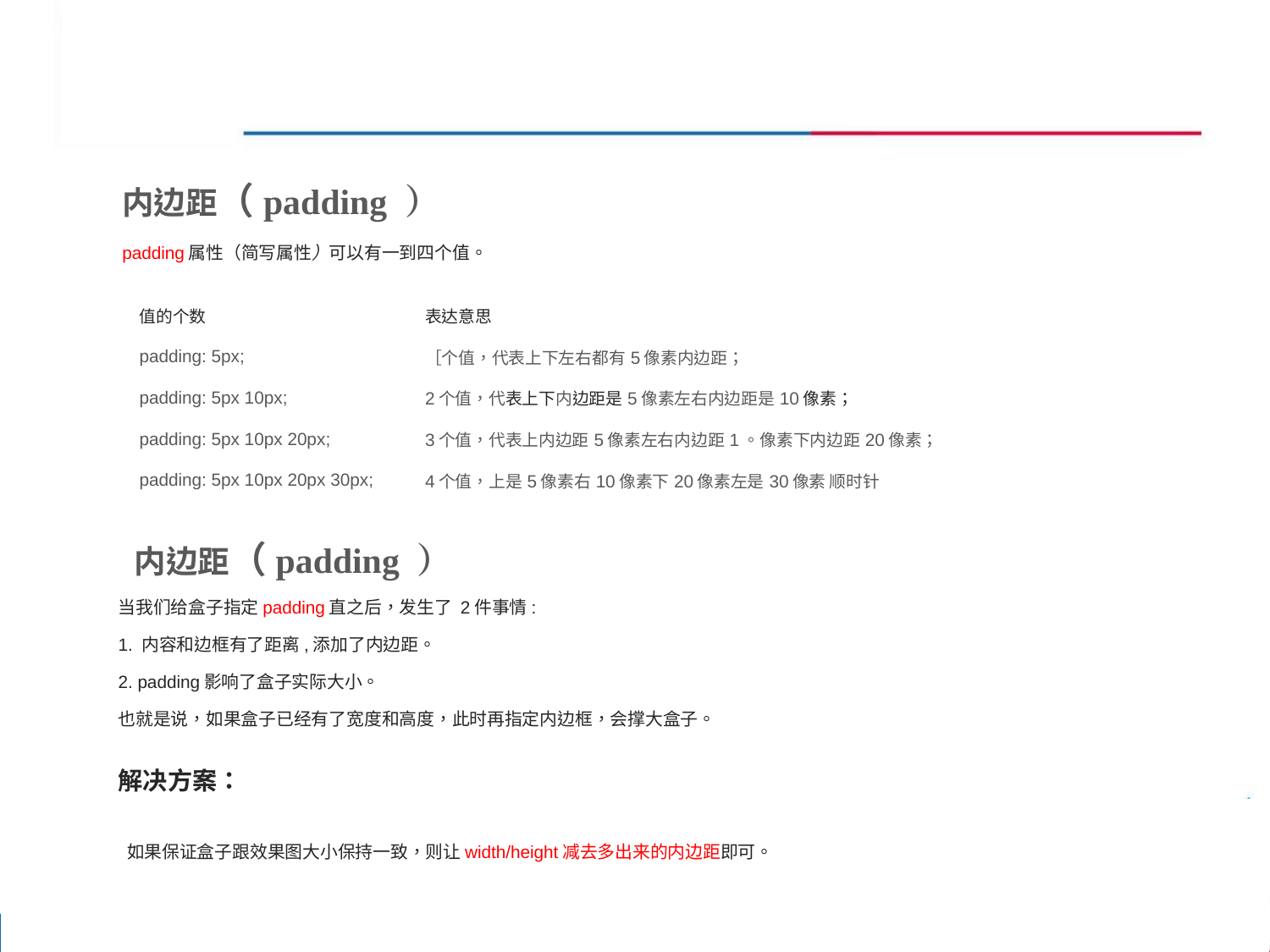

内边距（padding ）
padding属性（简写属性）可以有一到四个值。
| 值的个数 | 表达意思 |
| --- | --- |
| padding: 5px; | ［个值，代表上下左右都有5像素内边距； |
| padding: 5px 10px; | 2个值，代表上下内边距是5像素左右内边距是10像素； |
| padding: 5px 10px 20px; | 3个值，代表上内边距5像素左右内边距1。像素下内边距20像素； |
| padding: 5px 10px 20px 30px; | 4个值，上是5像素右10像素下20像素左是30像素 顺时针 |
 内边距（padding ）
当我们给盒子指定padding直之后，发生了 2件事情:
1. 内容和边框有了距离,添加了内边距。
2. padding影响了盒子实际大小。
也就是说，如果盒子已经有了宽度和高度，此时再指定内边框，会撑大盒子。
解决方案：
如果保证盒子跟效果图大小保持一致，则让width/height减去多出来的内边距即可。